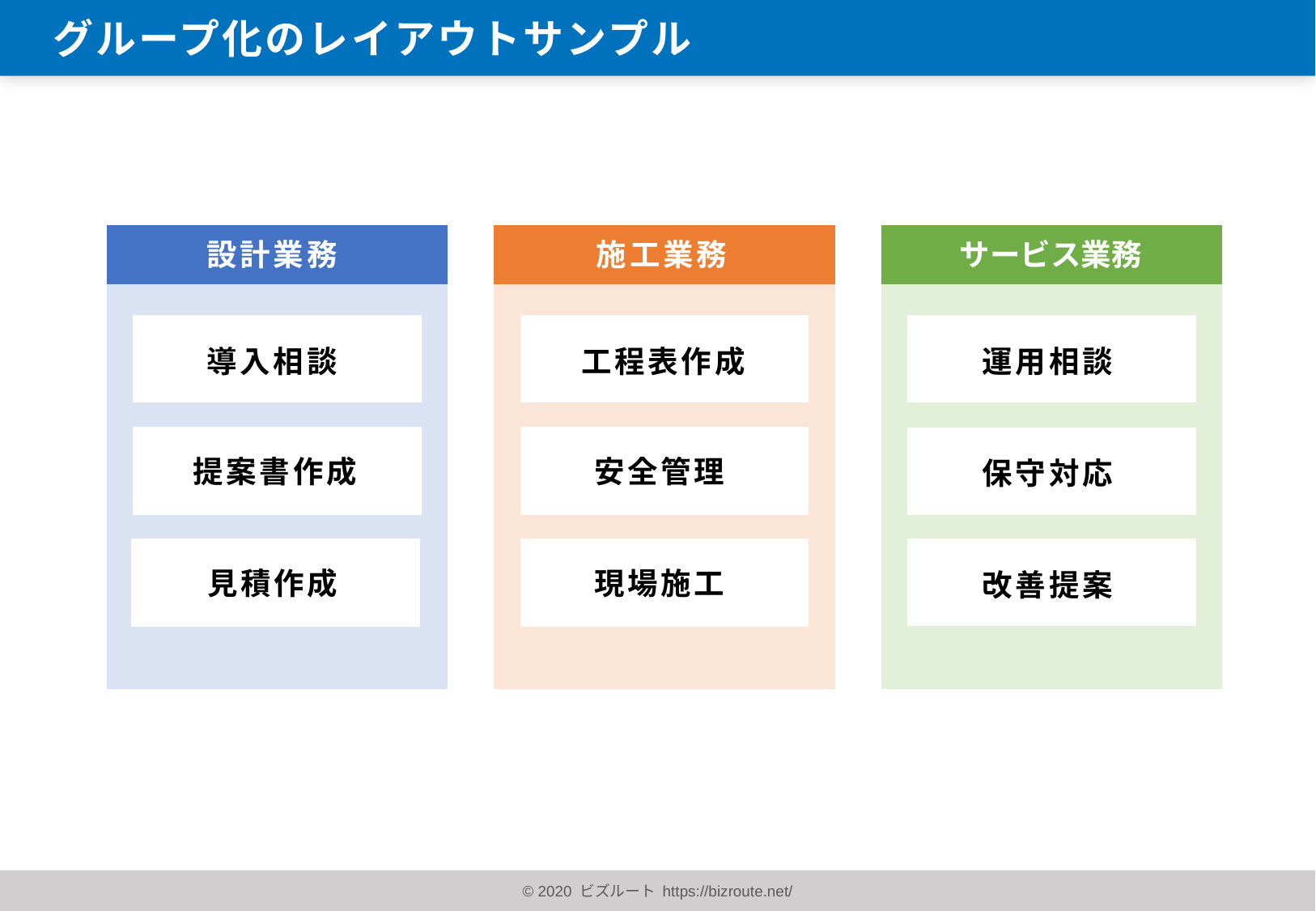

グループ化のレイアウトサンプル

設計業務
施工業務
サービス業務

導入相談
工程表作成
運用相談

提案書作成
安全管理
保守対応

見積作成
現場施工
改善提案

© 2020 ビズルート https://bizroute.net/